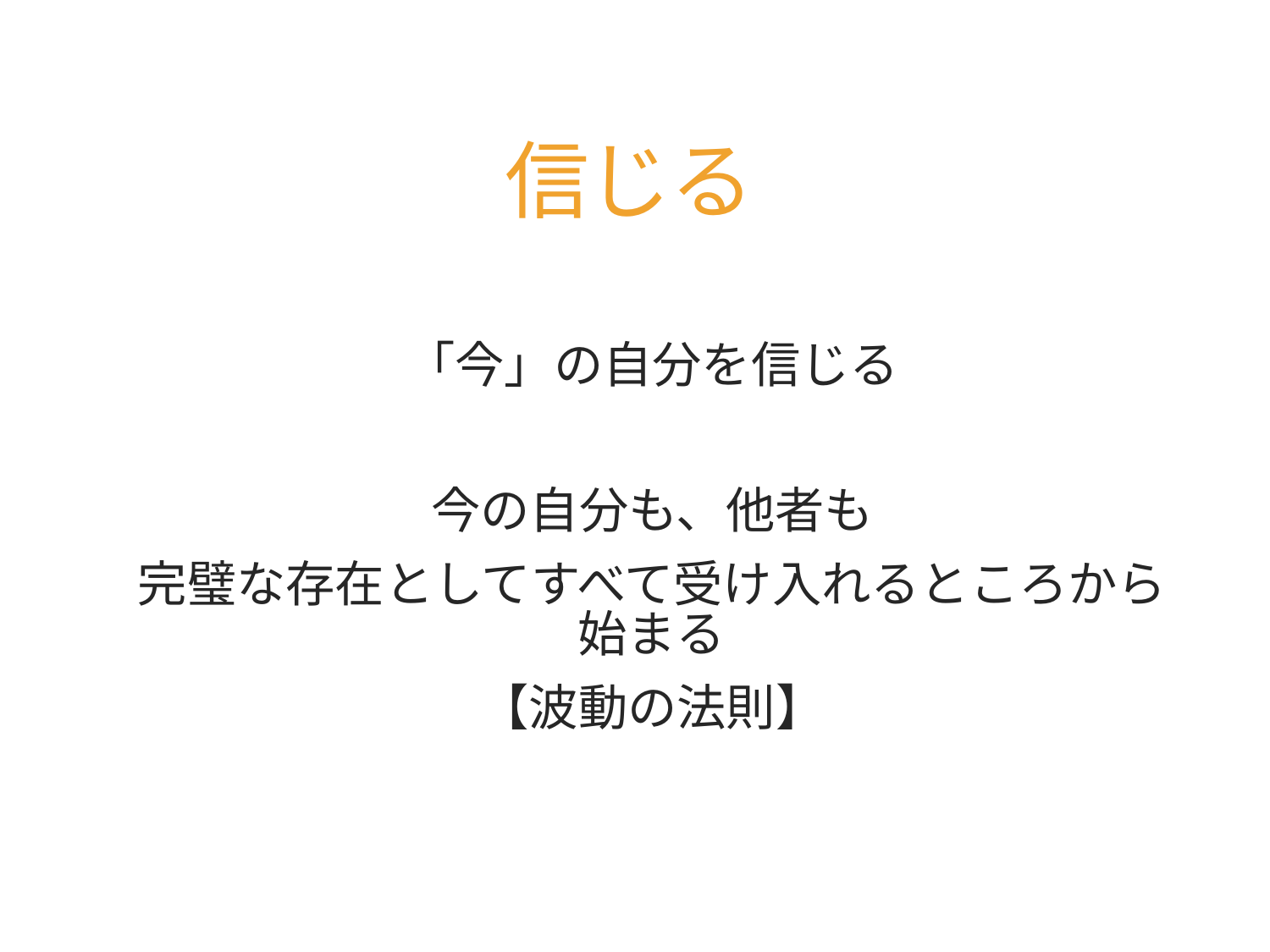

# 信じる
「今」の自分を信じる

今の自分も、他者も
完璧な存在としてすべて受け入れるところから始まる
【波動の法則】